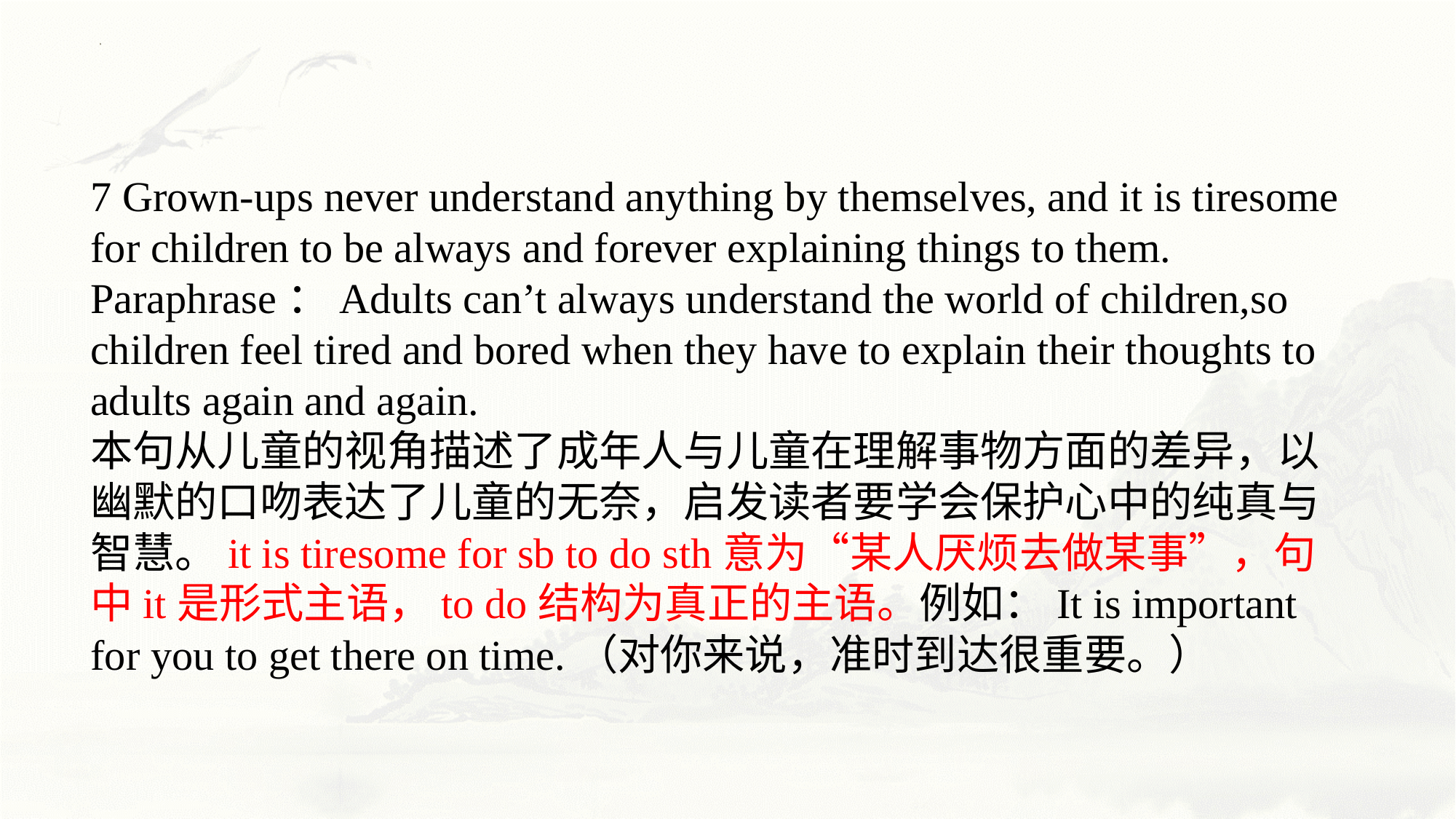

7 Grown-ups never understand anything by themselves, and it is tiresome for children to be always and forever explaining things to them.
Paraphrase：Adults can’t always understand the world of children,so children feel tired and bored when they have to explain their thoughts to adults again and again.
本句从儿童的视角描述了成年人与儿童在理解事物方面的差异，以幽默的口吻表达了儿童的无奈，启发读者要学会保护心中的纯真与智慧。it is tiresome for sb to do sth意为“某人厌烦去做某事”，句中it是形式主语，to do结构为真正的主语。例如：It is important for you to get there on time.（对你来说，准时到达很重要。）